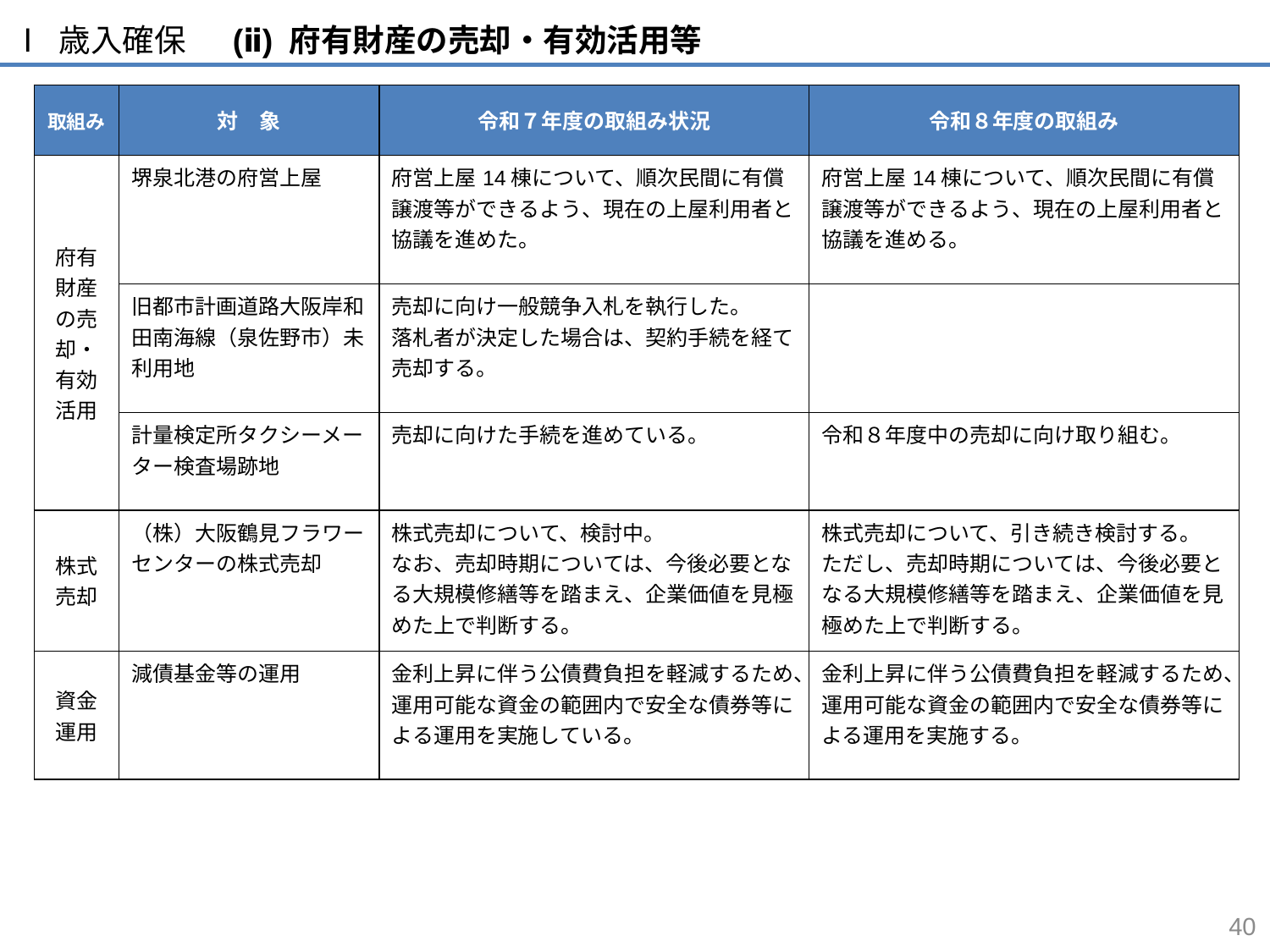

Ⅰ 歳入確保　 (ⅱ) 府有財産の売却・有効活用等
| 取組み | 対　象 | 令和７年度の取組み状況 | 令和８年度の取組み |
| --- | --- | --- | --- |
| 府有財産の売却・有効活用 | 堺泉北港の府営上屋 | 府営上屋14棟について、順次民間に有償譲渡等ができるよう、現在の上屋利用者と協議を進めた。 | 府営上屋14棟について、順次民間に有償譲渡等ができるよう、現在の上屋利用者と協議を進める。 |
|  | 旧都市計画道路大阪岸和田南海線（泉佐野市）未利用地 | 売却に向け一般競争入札を執行した。 落札者が決定した場合は、契約手続を経て売却する。 |  |
|  | 計量検定所タクシーメーター検査場跡地 | 売却に向けた手続を進めている。 | 令和８年度中の売却に向け取り組む。 |
| 株式売却 | （株）大阪鶴見フラワーセンターの株式売却 | 株式売却について、検討中。 なお、売却時期については、今後必要となる大規模修繕等を踏まえ、企業価値を見極めた上で判断する。 | 株式売却について、引き続き検討する。 ただし、売却時期については、今後必要となる大規模修繕等を踏まえ、企業価値を見極めた上で判断する。 |
| 資金運用 | 減債基金等の運用 | 金利上昇に伴う公債費負担を軽減するため、運用可能な資金の範囲内で安全な債券等による運用を実施している。 | 金利上昇に伴う公債費負担を軽減するため、運用可能な資金の範囲内で安全な債券等による運用を実施する。 |
40